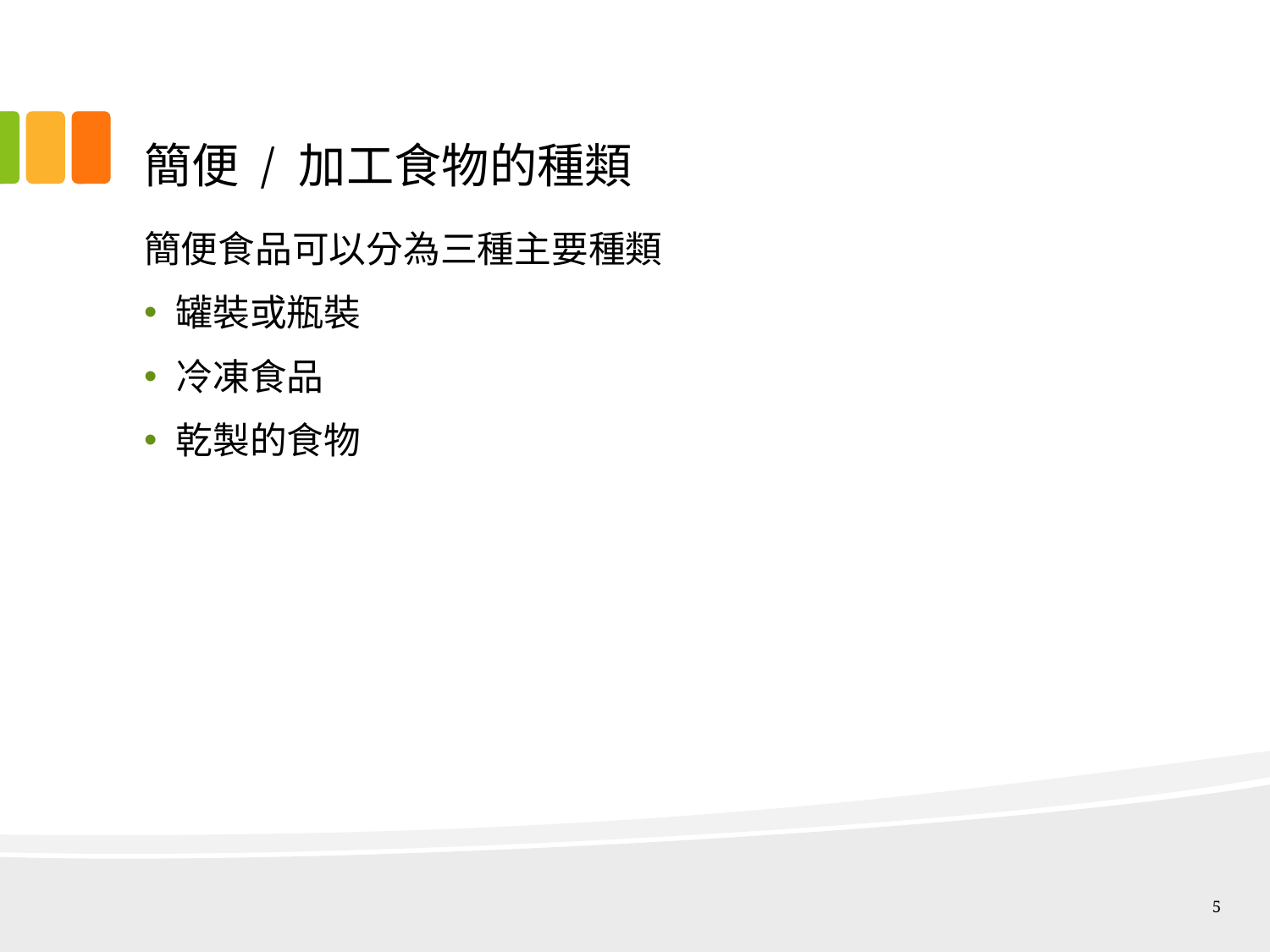

# 簡便 / 加工食物的種類
簡便食品可以分為三種主要種類
罐裝或瓶裝
冷凍食品
乾製的食物
5